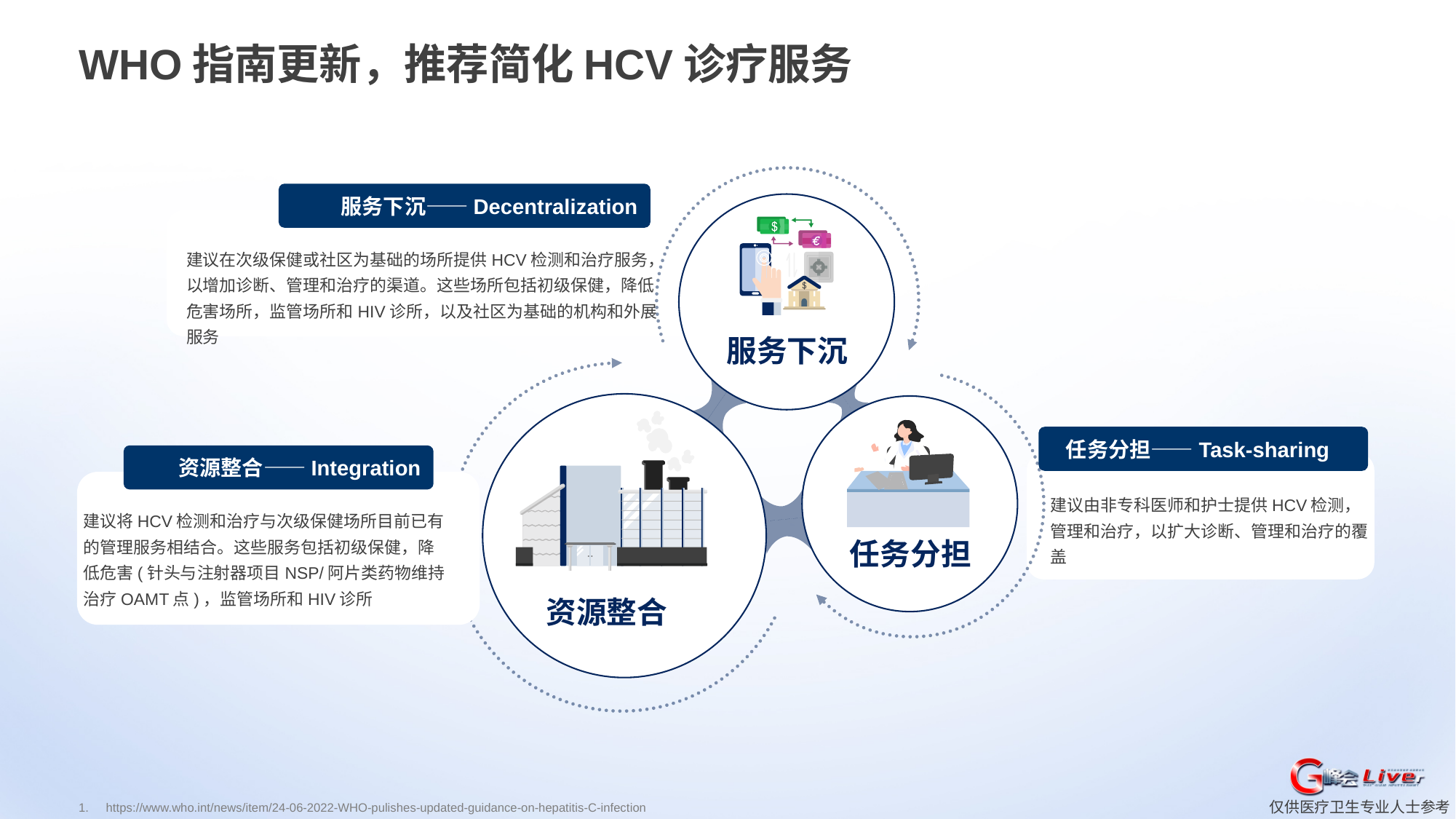

WHO指南更新，推荐简化HCV诊疗服务

   服务下沉——Decentralization

建议在次级保健或社区为基础的场所提供HCV检测和治疗服务，以增加诊断、管理和治疗的渠道。这些场所包括初级保健，降低危害场所，监管场所和HIV诊所，以及社区为基础的机构和外展服务
服务下沉

  任务分担——Task-sharing
  资源整合——Integration

建议由非专科医师和护士提供HCV检测，管理和治疗，以扩大诊断、管理和治疗的覆盖

建议将HCV检测和治疗与次级保健场所目前已有的管理服务相结合。这些服务包括初级保健，降低危害(针头与注射器项目NSP/阿片类药物维持治疗OAMT点)，监管场所和HIV诊所
 任务分担
资源整合
https://www.who.int/news/item/24-06-2022-WHO-pulishes-updated-guidance-on-hepatitis-C-infection